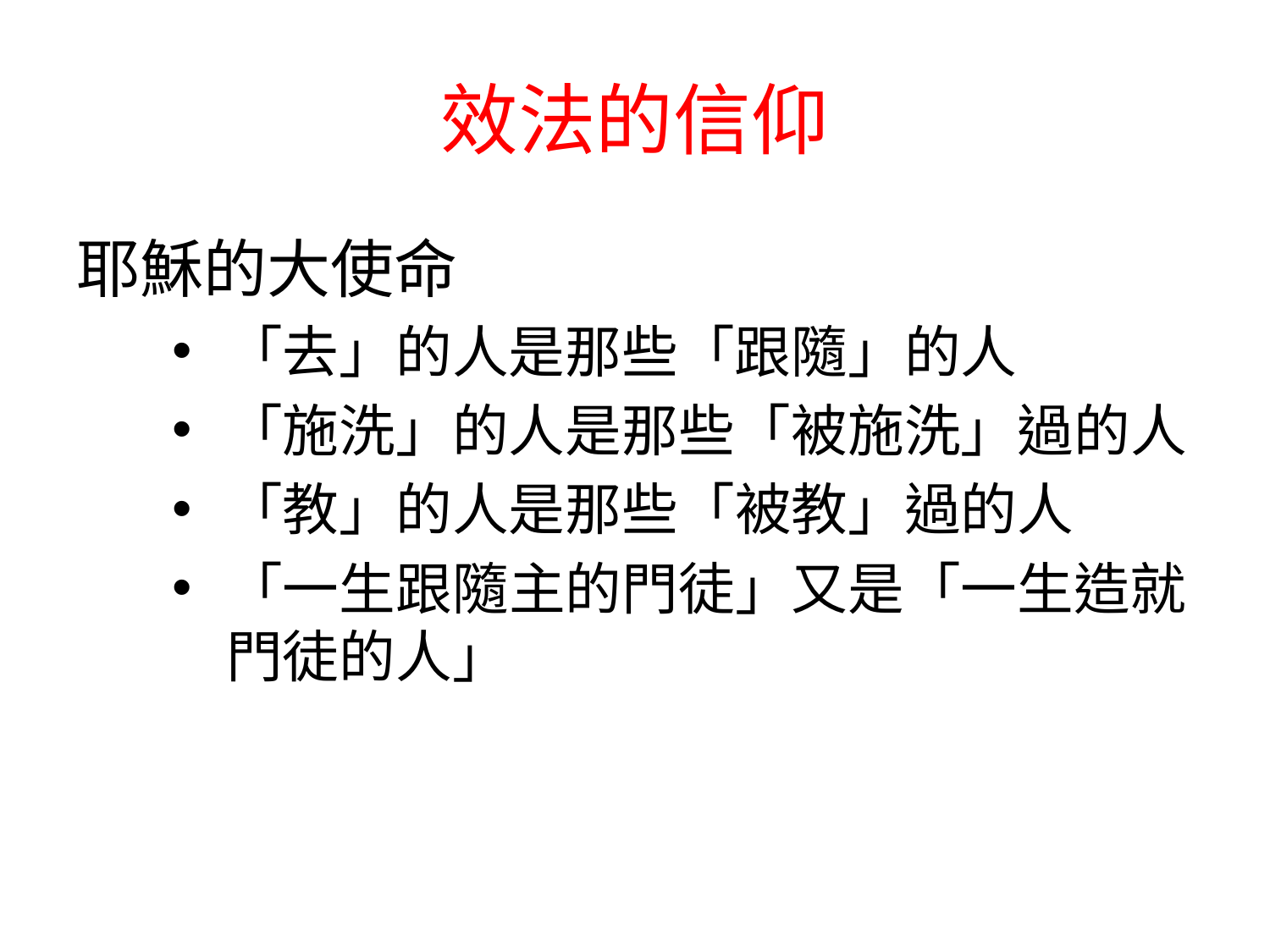

# 效法的信仰
耶穌的大使命
「去」的人是那些「跟隨」的人
「施洗」的人是那些「被施洗」過的人
「教」的人是那些「被教」過的人
「一生跟隨主的門徒」又是「一生造就門徒的人」